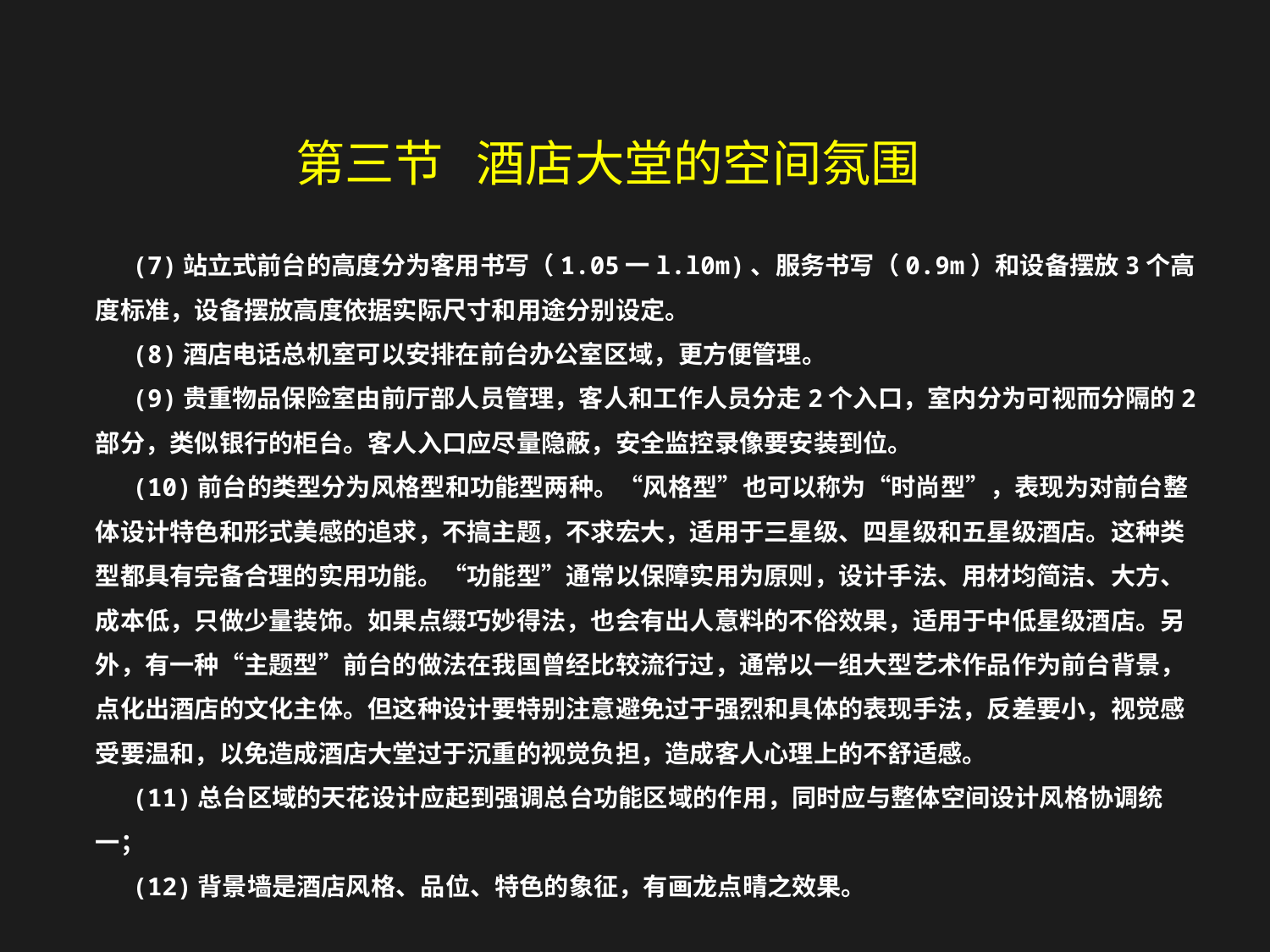

第三节   酒店大堂的空间氛围
(7)站立式前台的高度分为客用书写（1.05一l.l0m)、服务书写（0.9m）和设备摆放3个高度标准，设备摆放高度依据实际尺寸和用途分别设定。
(8)酒店电话总机室可以安排在前台办公室区域，更方便管理。
(9)贵重物品保险室由前厅部人员管理，客人和工作人员分走2个入口，室内分为可视而分隔的2部分，类似银行的柜台。客人入口应尽量隐蔽，安全监控录像要安装到位。
(10)前台的类型分为风格型和功能型两种。“风格型”也可以称为“时尚型”，表现为对前台整体设计特色和形式美感的追求，不搞主题，不求宏大，适用于三星级、四星级和五星级酒店。这种类型都具有完备合理的实用功能。“功能型”通常以保障实用为原则，设计手法、用材均简洁、大方、成本低，只做少量装饰。如果点缀巧妙得法，也会有出人意料的不俗效果，适用于中低星级酒店。另外，有一种“主题型”前台的做法在我国曾经比较流行过，通常以一组大型艺术作品作为前台背景，点化出酒店的文化主体。但这种设计要特别注意避免过于强烈和具体的表现手法，反差要小，视觉感受要温和，以免造成酒店大堂过于沉重的视觉负担，造成客人心理上的不舒适感。
(11)总台区域的天花设计应起到强调总台功能区域的作用，同时应与整体空间设计风格协调统一；
(12)背景墙是酒店风格、品位、特色的象征，有画龙点晴之效果。